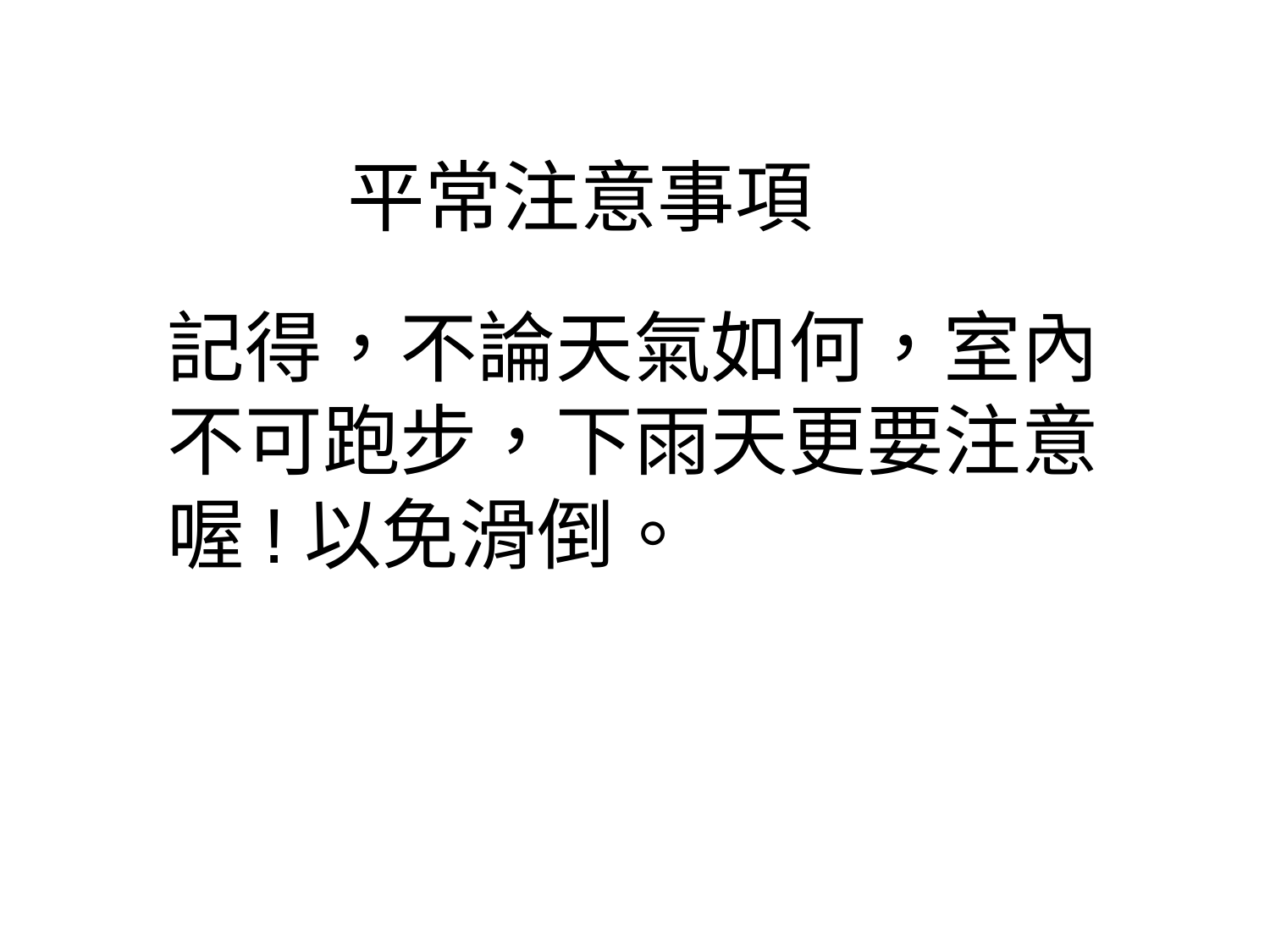

平常注意事項
# 記得，不論天氣如何，室內不可跑步，下雨天更要注意喔!以免滑倒。